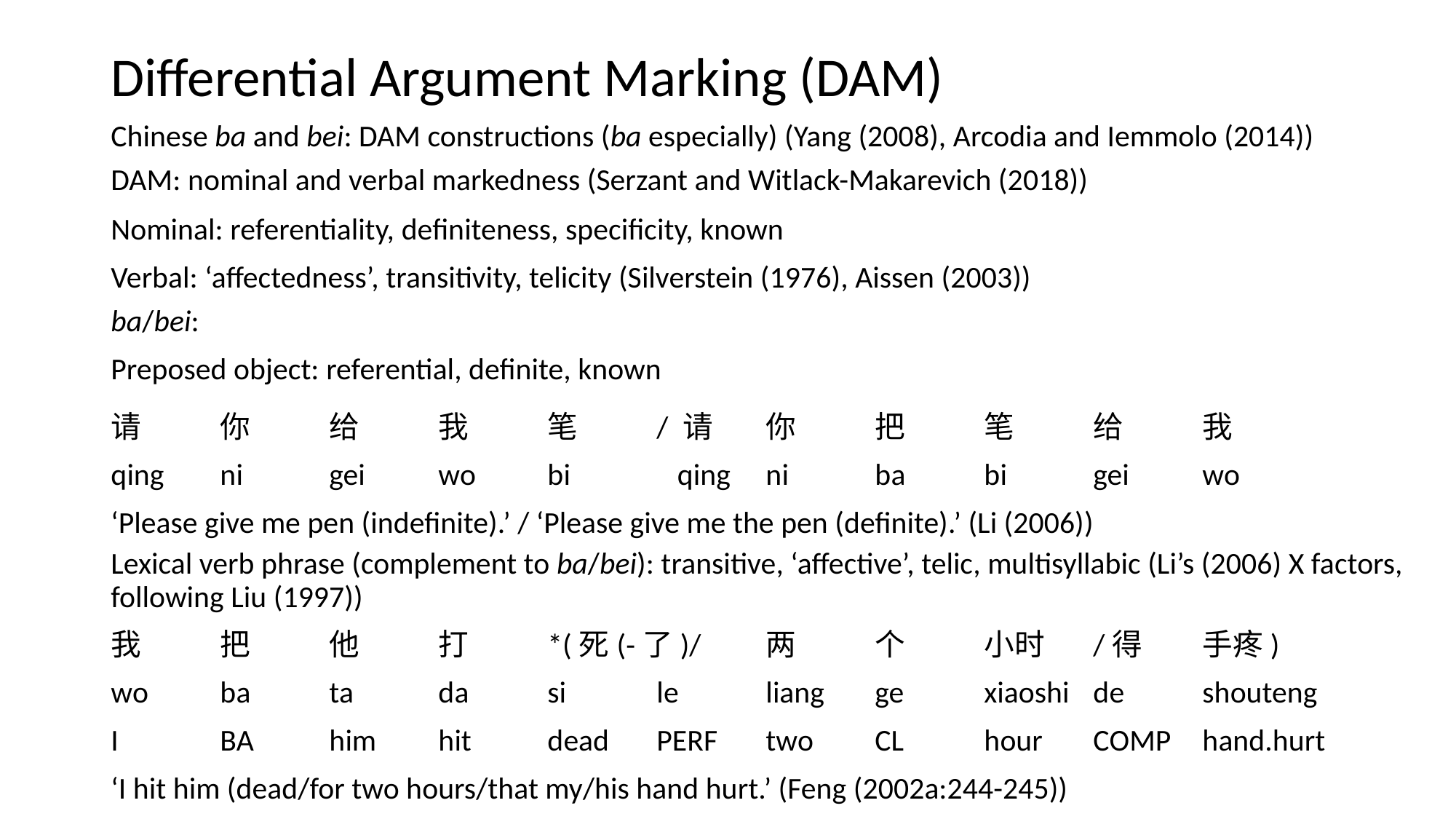

# Differential Argument Marking (DAM)
Chinese ba and bei: DAM constructions (ba especially) (Yang (2008), Arcodia and Iemmolo (2014))
DAM: nominal and verbal markedness (Serzant and Witlack-Makarevich (2018))

Nominal: referentiality, definiteness, specificity, known
Verbal: ‘affectedness’, transitivity, telicity (Silverstein (1976), Aissen (2003))

ba/bei:
Preposed object: referential, definite, known

请	你	给	我	笔	/ 请	你	把	笔	给	我
qing	ni	gei	wo	bi	   qing	ni	ba	bi	gei	wo
‘Please give me pen (indefinite).’ / ‘Please give me the pen (definite).’ (Li (2006))
Lexical verb phrase (complement to ba/bei): transitive, ‘affective’, telic, multisyllabic (Li’s (2006) X factors, following Liu (1997))
我	把	他	打	*(死(-了)/	两	个	小时	/得	手疼)
wo	ba	ta	da	si	le	liang	ge	xiaoshi	de	shouteng
I	BA	him	hit	dead	PERF	two	CL	hour	COMP	hand.hurt
‘I hit him (dead/for two hours/that my/his hand hurt.’ (Feng (2002a:244-245))